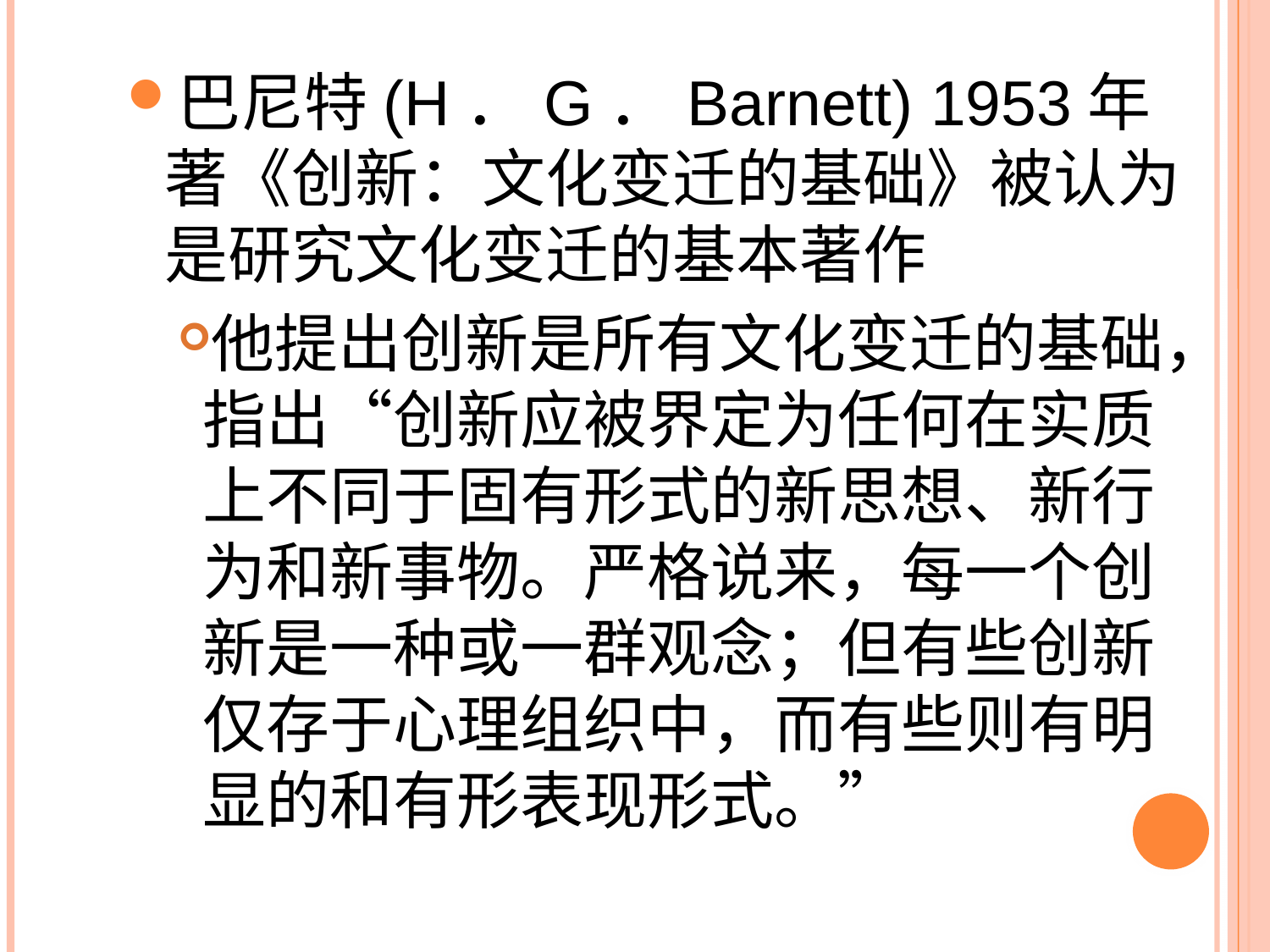

巴尼特(H．G．Barnett) 1953年著《创新：文化变迁的基础》被认为是研究文化变迁的基本著作
他提出创新是所有文化变迁的基础，指出“创新应被界定为任何在实质上不同于固有形式的新思想、新行为和新事物。严格说来，每一个创新是一种或一群观念；但有些创新仅存于心理组织中，而有些则有明显的和有形表现形式。”